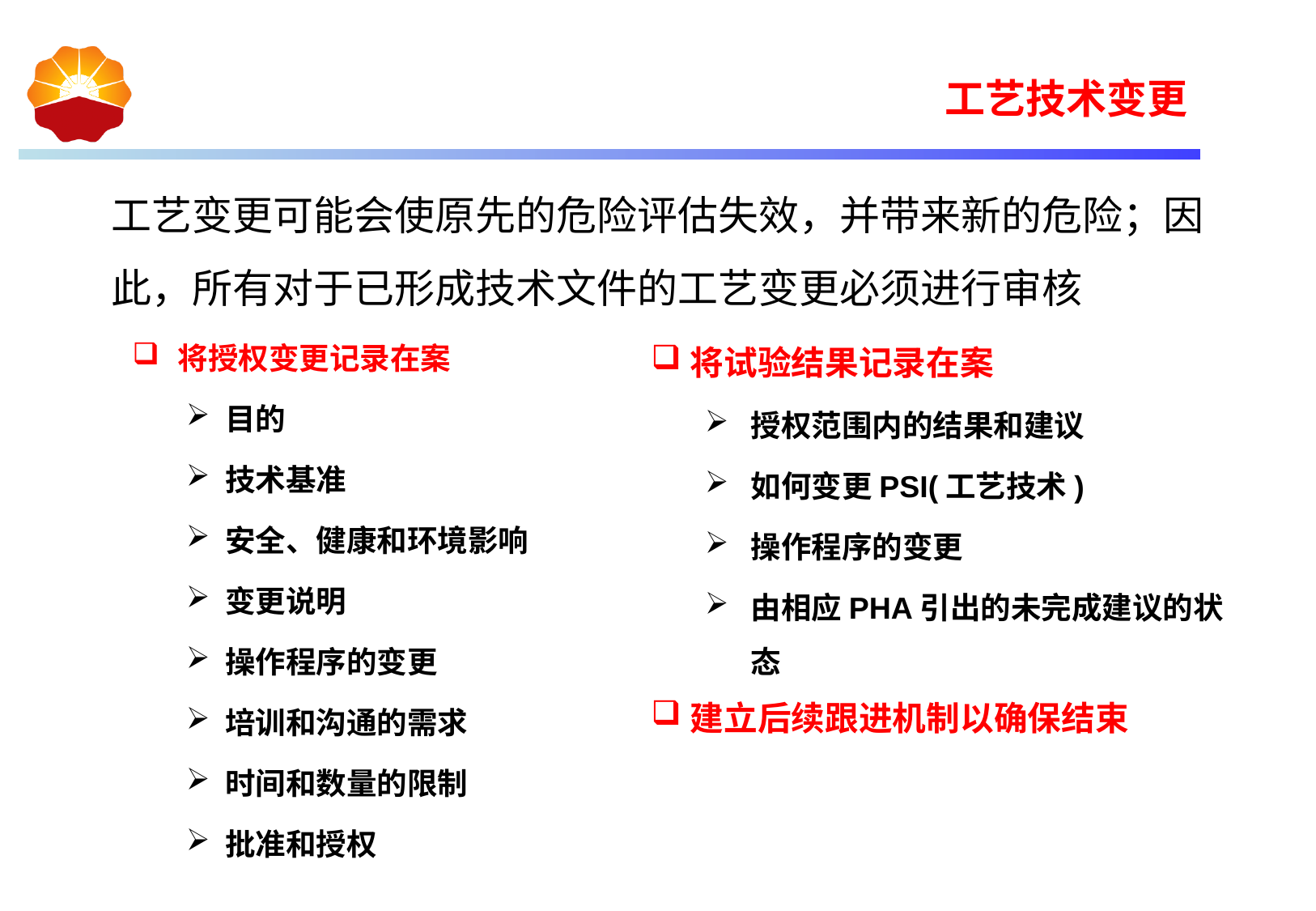

工艺技术变更
工艺变更可能会使原先的危险评估失效，并带来新的危险；因此，所有对于已形成技术文件的工艺变更必须进行审核

将试验结果记录在案
授权范围内的结果和建议
如何变更PSI(工艺技术)
操作程序的变更
由相应PHA引出的未完成建议的状态
建立后续跟进机制以确保结束
将授权变更记录在案
目的
技术基准
安全、健康和环境影响
变更说明
操作程序的变更
培训和沟通的需求
时间和数量的限制
批准和授权